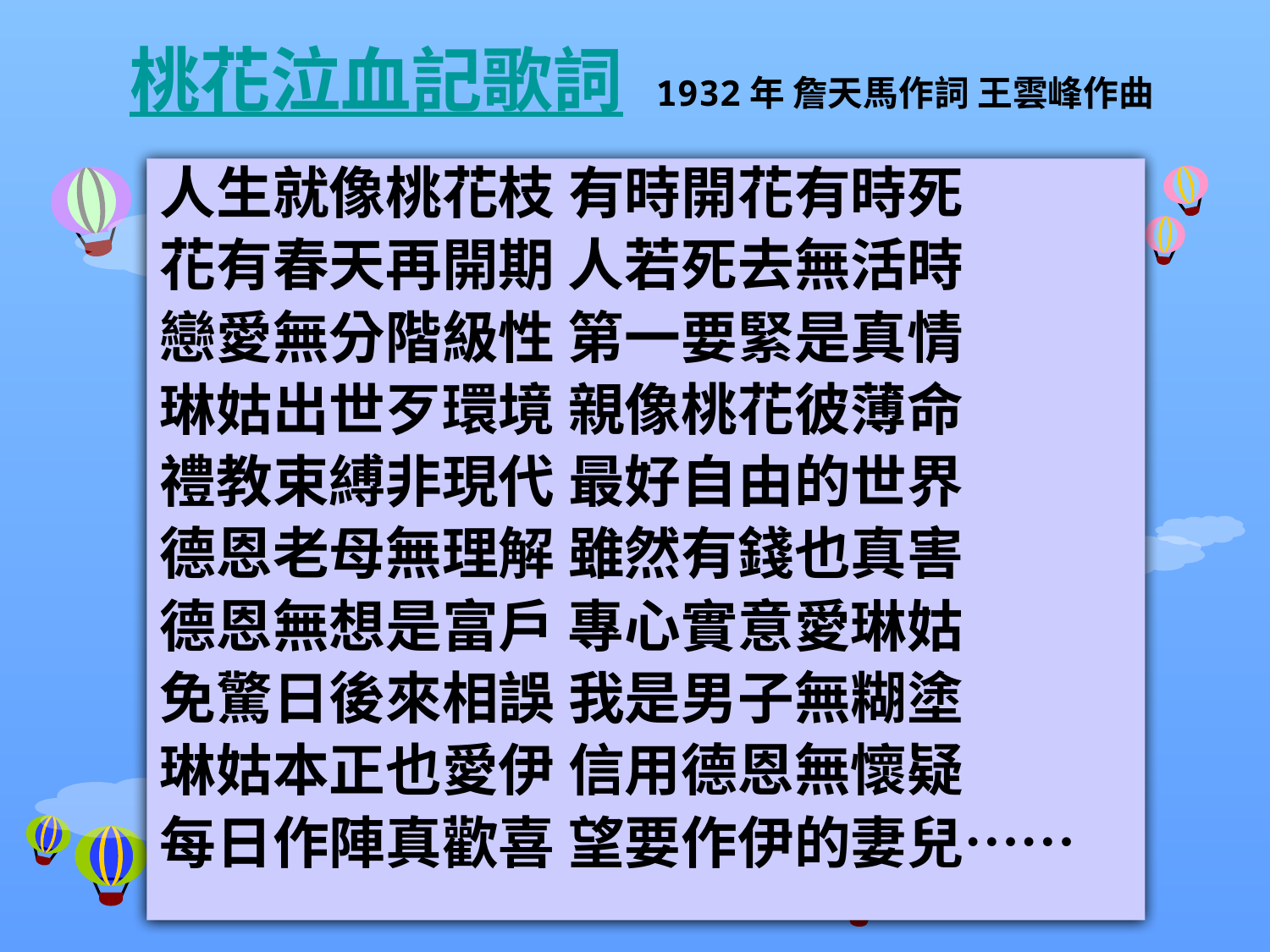

# 桃花泣血記歌詞 1932年 詹天馬作詞 王雲峰作曲
人生就像桃花枝 有時開花有時死
花有春天再開期 人若死去無活時
戀愛無分階級性 第一要緊是真情
琳姑出世歹環境 親像桃花彼薄命
禮教束縛非現代 最好自由的世界
德恩老母無理解 雖然有錢也真害
德恩無想是富戶 專心實意愛琳姑
免驚日後來相誤 我是男子無糊塗
琳姑本正也愛伊 信用德恩無懷疑
每日作陣真歡喜 望要作伊的妻兒……